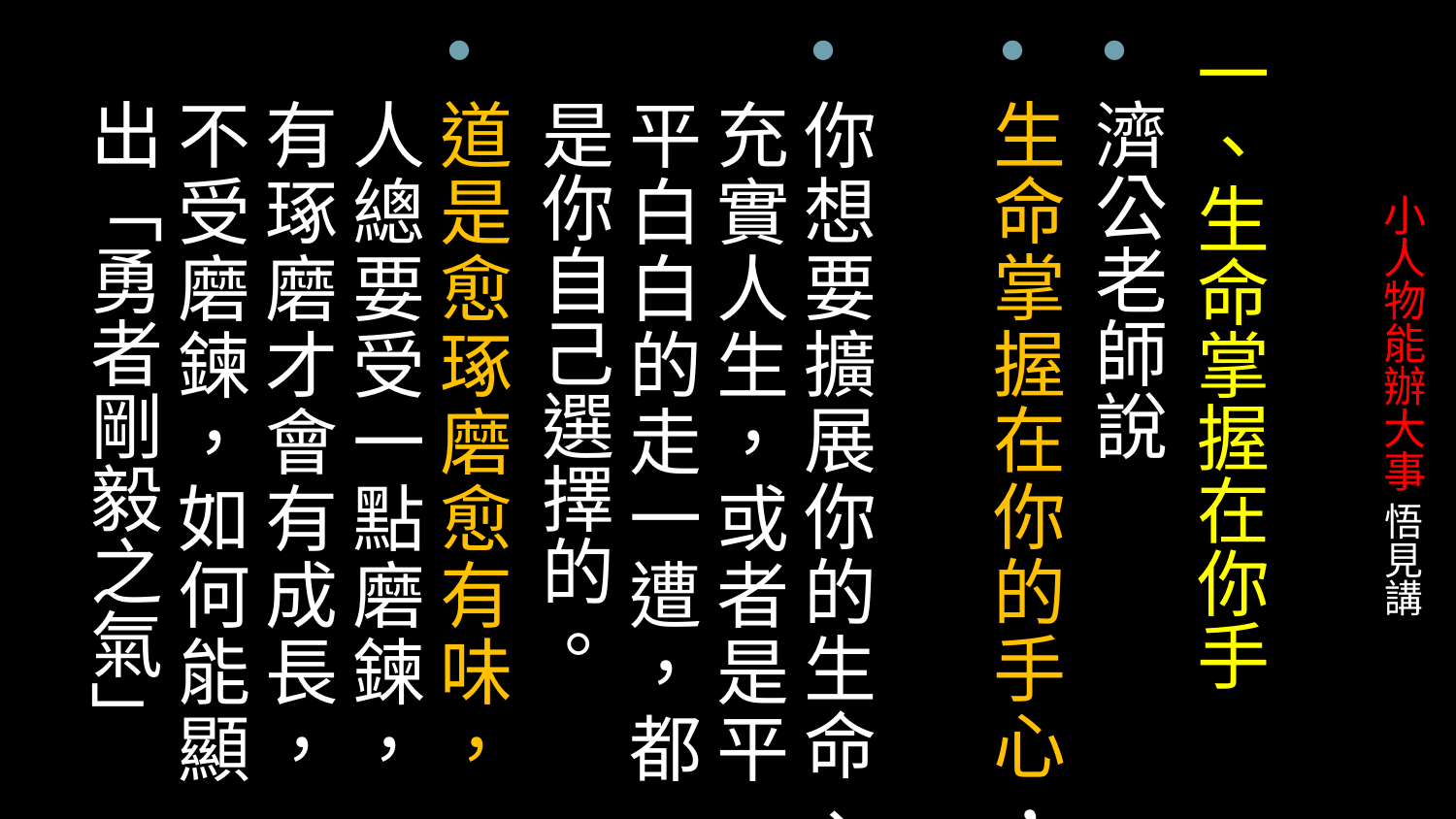

一、生命掌握在你手
濟公老師說
生命掌握在你的手心，
你想要擴展你的生命、充實人生，或者是平平白白的走一遭，都是你自己選擇的。
道是愈琢磨愈有味，人總要受一點磨鍊，有琢磨才會有成長，不受磨鍊，如何能顯出「勇者剛毅之氣」

# 小人物能辦大事 悟見講